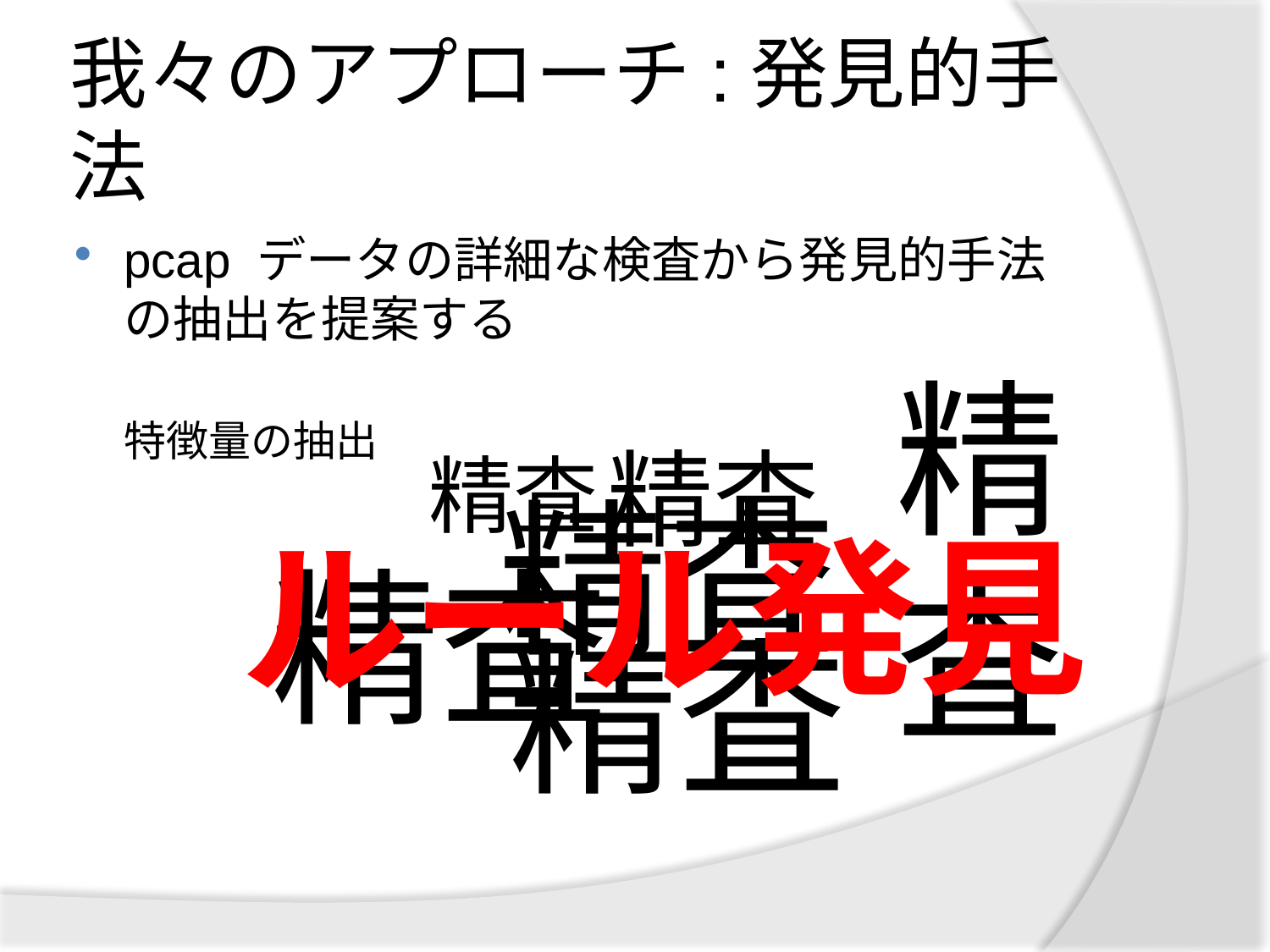

# 我々のアプローチ:発見的手法
pcap データの詳細な検査から発見的手法の抽出を提案する

	特徴量の抽出

精査
精査
精査
精査
ルール発見

精査
精査